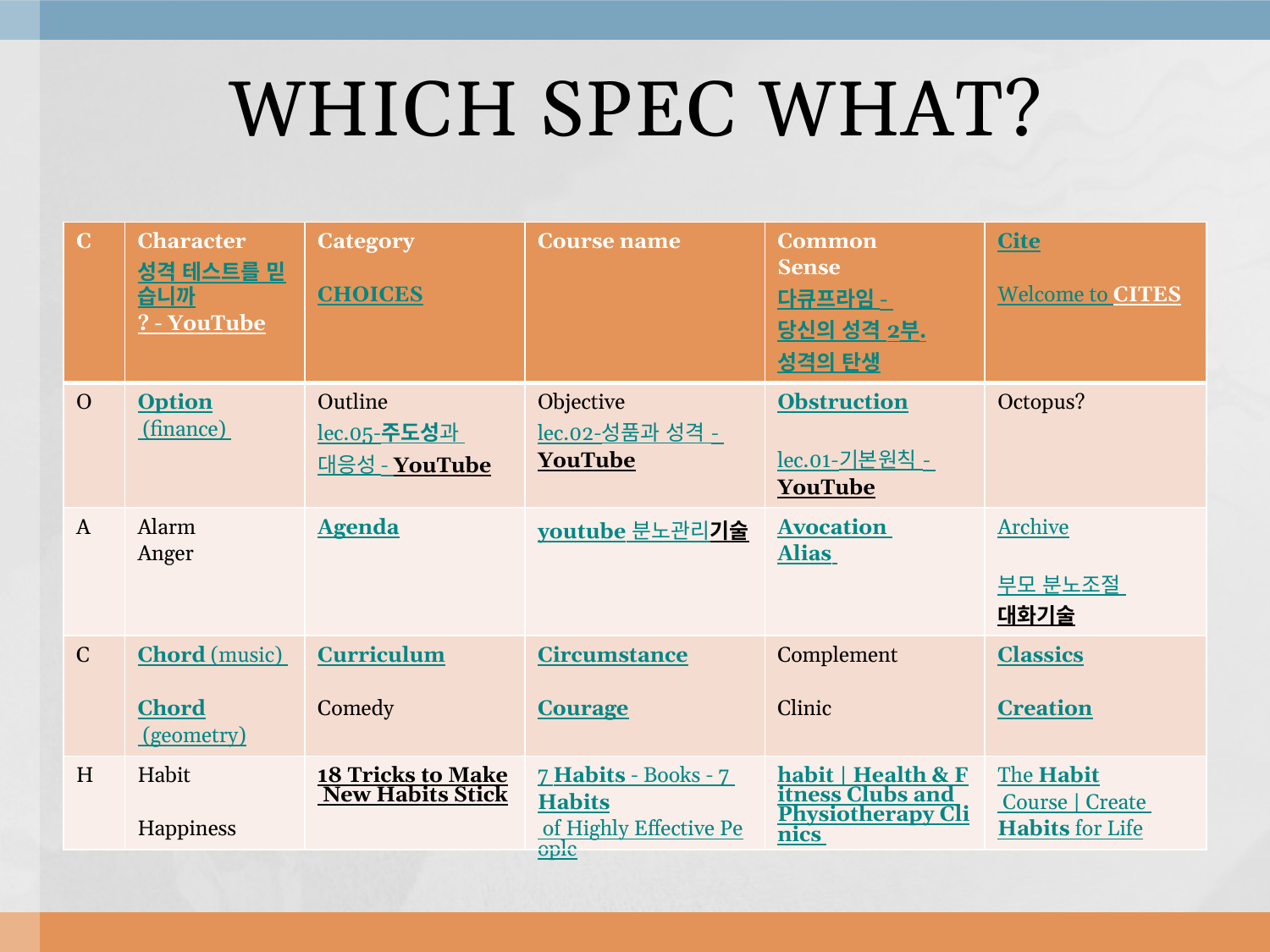

# WHICH SPEC WHAT?
| C | Character 성격 테스트를 믿습니까? - YouTube | Category CHOICES | Course name | Common Sense 다큐프라임 - 당신의 성격 2부.성격의 탄생 | Cite Welcome to CITES |
| --- | --- | --- | --- | --- | --- |
| O | Option (finance) | Outline lec.05-주도성과 대응성 - YouTube | Objective lec.02-성품과 성격 - YouTube | Obstruction lec.01-기본원칙 - YouTube | Octopus? |
| A | Alarm Anger | Agenda | youtube 분노관리기술 | Avocation Alias | Archive 부모 분노조절 대화기술 |
| C | Chord (music) Chord (geometry) | Curriculum Comedy | Circumstance Courage | Complement Clinic | Classics Creation |
| H | Habit Happiness | 18 Tricks to Make New Habits Stick | 7 Habits - Books - 7 Habits of Highly Effective People | habit | Health & Fitness Clubs and Physiotherapy Clinics | The Habit Course | Create Habits for Life |